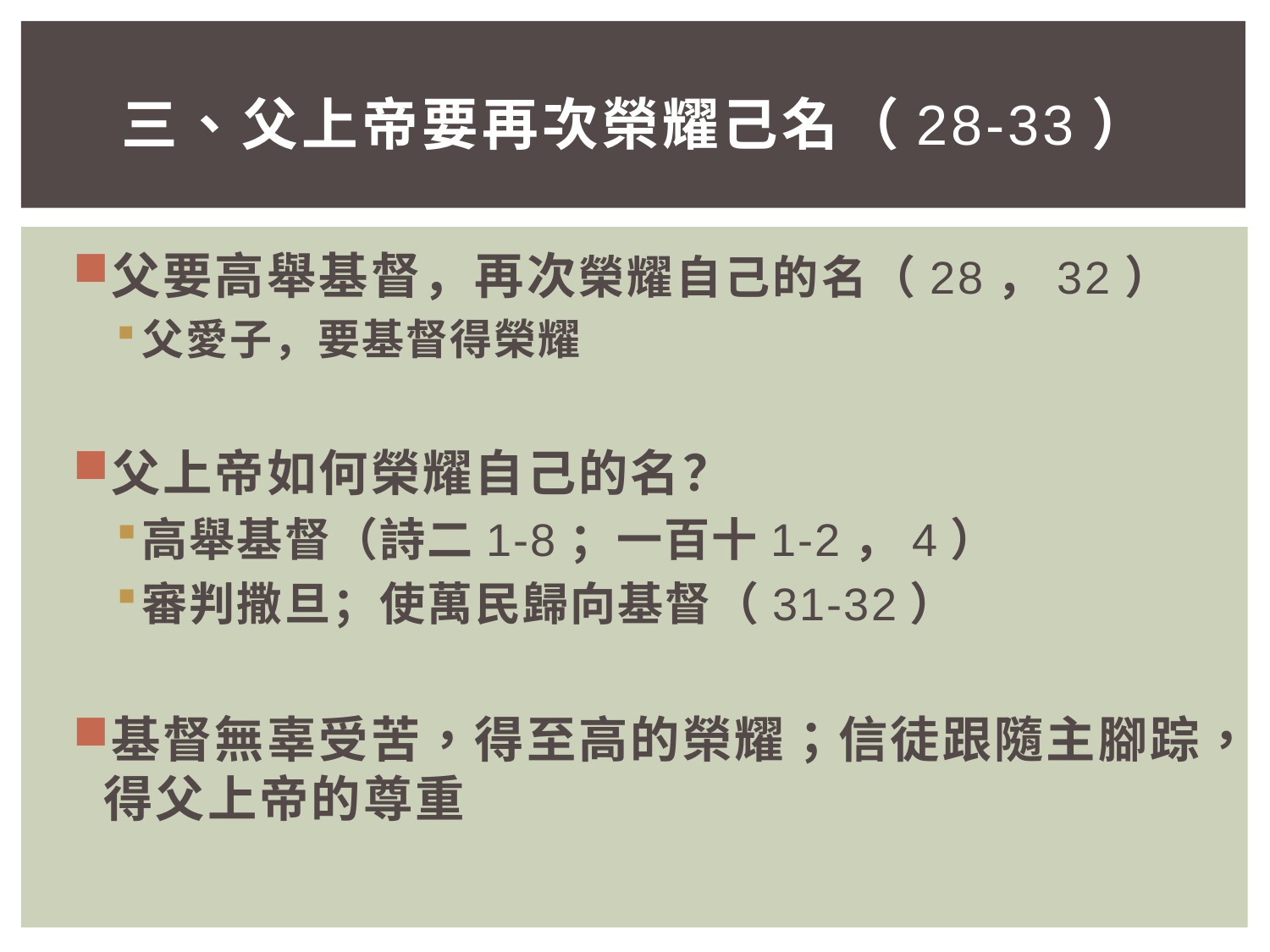

# 三、父上帝要再次榮耀己名（28-33）
父要高舉基督，再次榮耀自己的名（28，32）
父愛子，要基督得榮耀

父上帝如何榮耀自己的名？
高舉基督（詩二1-8；一百十1-2，4）
審判撒旦；使萬民歸向基督（31-32）

基督無辜受苦，得至高的榮耀；信徒跟隨主腳踪，得父上帝的尊重